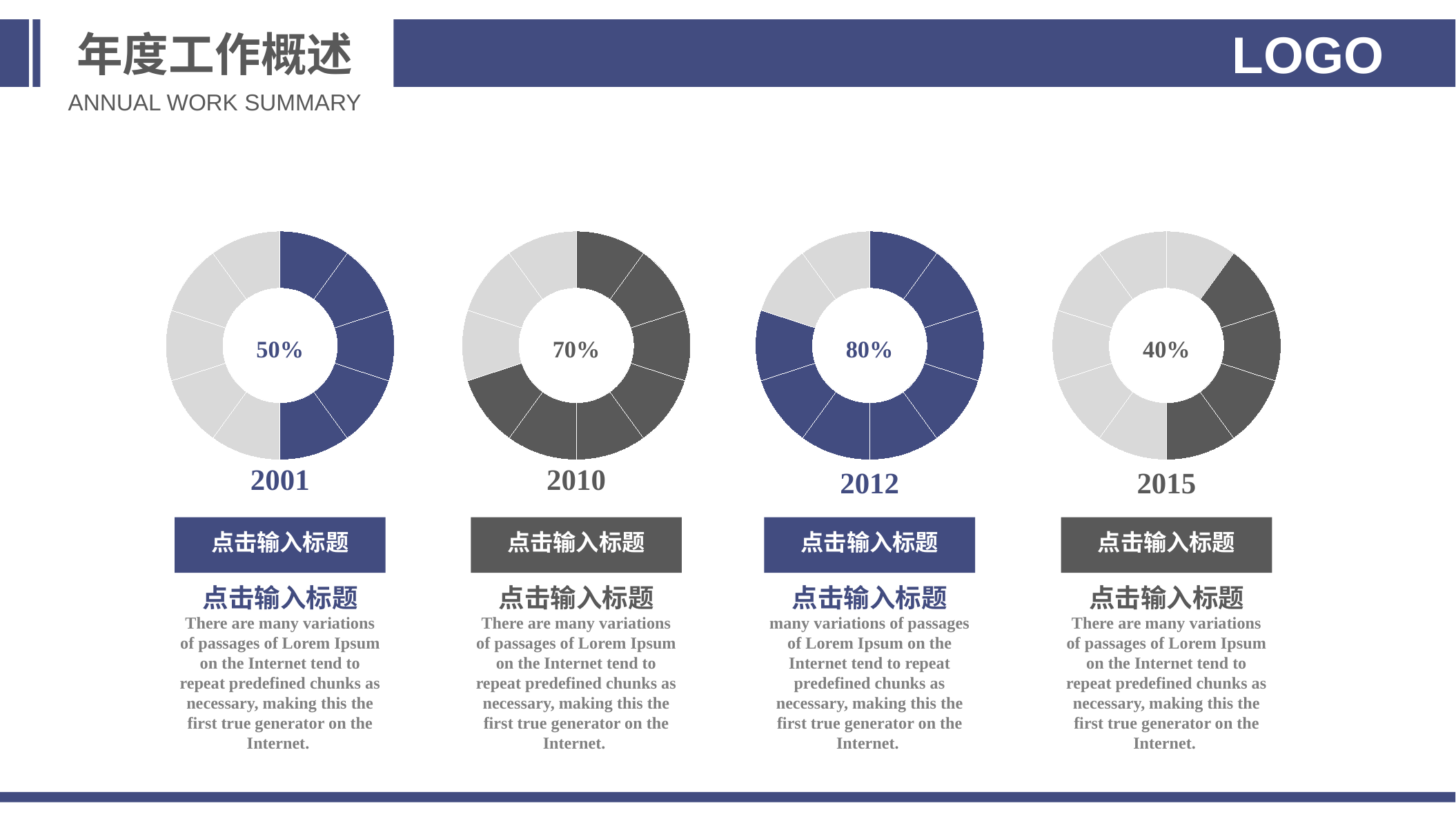

年度工作概述
LOGO
ANNUAL WORK SUMMARY

### Chart

| Category | Sales |
|---|---|
| 1st Qtr | 10.0 |
| 2nd Qtr | 10.0 |
| 1st Qtr | 10.0 |
| 1st Qtr | 10.0 |
| 1st Qtr | 10.0 |
| 1st Qtr | 10.0 |
| 1st Qtr | 10.0 |
| 1st Qtr | 10.0 |
| 1st Qtr | 10.0 |
| 1st Qtr | 10.0 |

### Chart

| Category | Sales |
|---|---|
| 1st Qtr | 10.0 |
| 2nd Qtr | 10.0 |
| 1st Qtr | 10.0 |
| 1st Qtr | 10.0 |
| 1st Qtr | 10.0 |
| 1st Qtr | 10.0 |
| 1st Qtr | 10.0 |
| 1st Qtr | 10.0 |
| 1st Qtr | 10.0 |
| 1st Qtr | 10.0 |

### Chart

| Category | Sales |
|---|---|
| 1st Qtr | 10.0 |
| 2nd Qtr | 10.0 |
| 1st Qtr | 10.0 |
| 1st Qtr | 10.0 |
| 1st Qtr | 10.0 |
| 1st Qtr | 10.0 |
| 1st Qtr | 10.0 |
| 1st Qtr | 10.0 |
| 1st Qtr | 10.0 |
| 1st Qtr | 10.0 |

### Chart

| Category | Sales |
|---|---|
| 1st Qtr | 10.0 |
| 2nd Qtr | 10.0 |
| 1st Qtr | 10.0 |
| 1st Qtr | 10.0 |
| 1st Qtr | 10.0 |
| 1st Qtr | 10.0 |
| 1st Qtr | 10.0 |
| 1st Qtr | 10.0 |
| 1st Qtr | 10.0 |
| 1st Qtr | 10.0 |
50%
70%
80%
40%
2001
2010
2012
2015

点击输入标题

点击输入标题

点击输入标题

点击输入标题
点击输入标题
There are many variations of passages of Lorem Ipsum on the Internet tend to repeat predefined chunks as necessary, making this the first true generator on the Internet.
点击输入标题
There are many variations of passages of Lorem Ipsum on the Internet tend to repeat predefined chunks as necessary, making this the first true generator on the Internet.
点击输入标题
many variations of passages of Lorem Ipsum on the Internet tend to repeat predefined chunks as necessary, making this the first true generator on the Internet.
点击输入标题
There are many variations of passages of Lorem Ipsum on the Internet tend to repeat predefined chunks as necessary, making this the first true generator on the Internet.